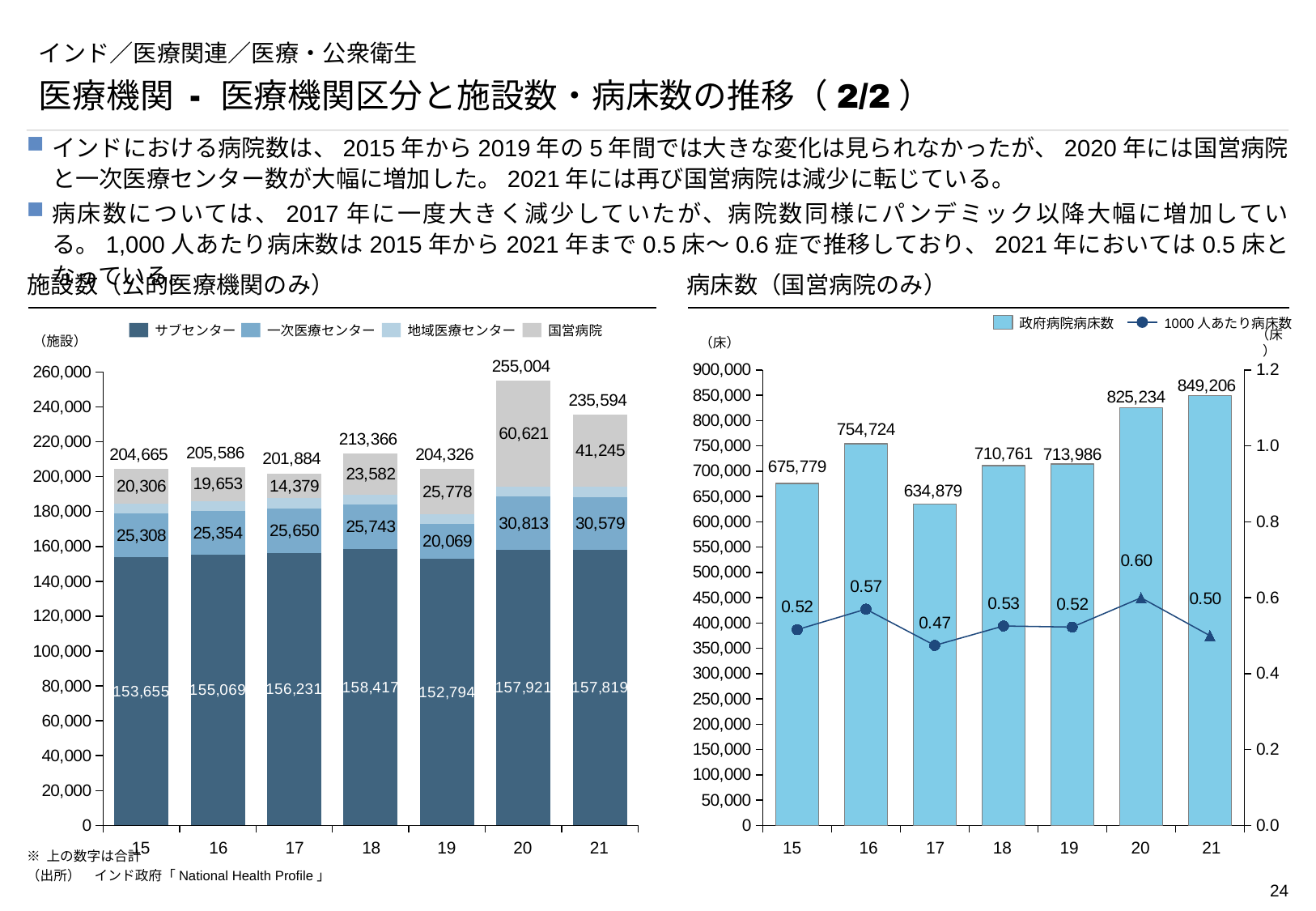

# インド／医療関連／医療・公衆衛生
医療機関 - 医療機関区分と施設数・病床数の推移（2/2）
インドにおける病院数は、2015年から2019年の5年間では大きな変化は見られなかったが、2020年には国営病院と一次医療センター数が大幅に増加した。2021年には再び国営病院は減少に転じている。
病床数については、2017年に一度大きく減少していたが、病院数同様にパンデミック以降大幅に増加している。1,000人あたり病床数は2015年から2021年まで0.5床～0.6症で推移しており、2021年においては0.5床となっている。
施設数（公的医療機関のみ）
病床数（国営病院のみ）
政府病院病床数
1000人あたり病床数

サブセンター
一次医療センター
地域医療センター
国営病院

（施設）
（床）
（床）

### Chart

| Category |  |  |  |  |  |
|---|---|---|---|---|---|

### Chart

| Category |  |  |
|---|---|---|
15
16
17
18
19
20
21
15
16
17
18
19
20
21
※ 上の数字は合計
（出所）　インド政府「National Health Profile」